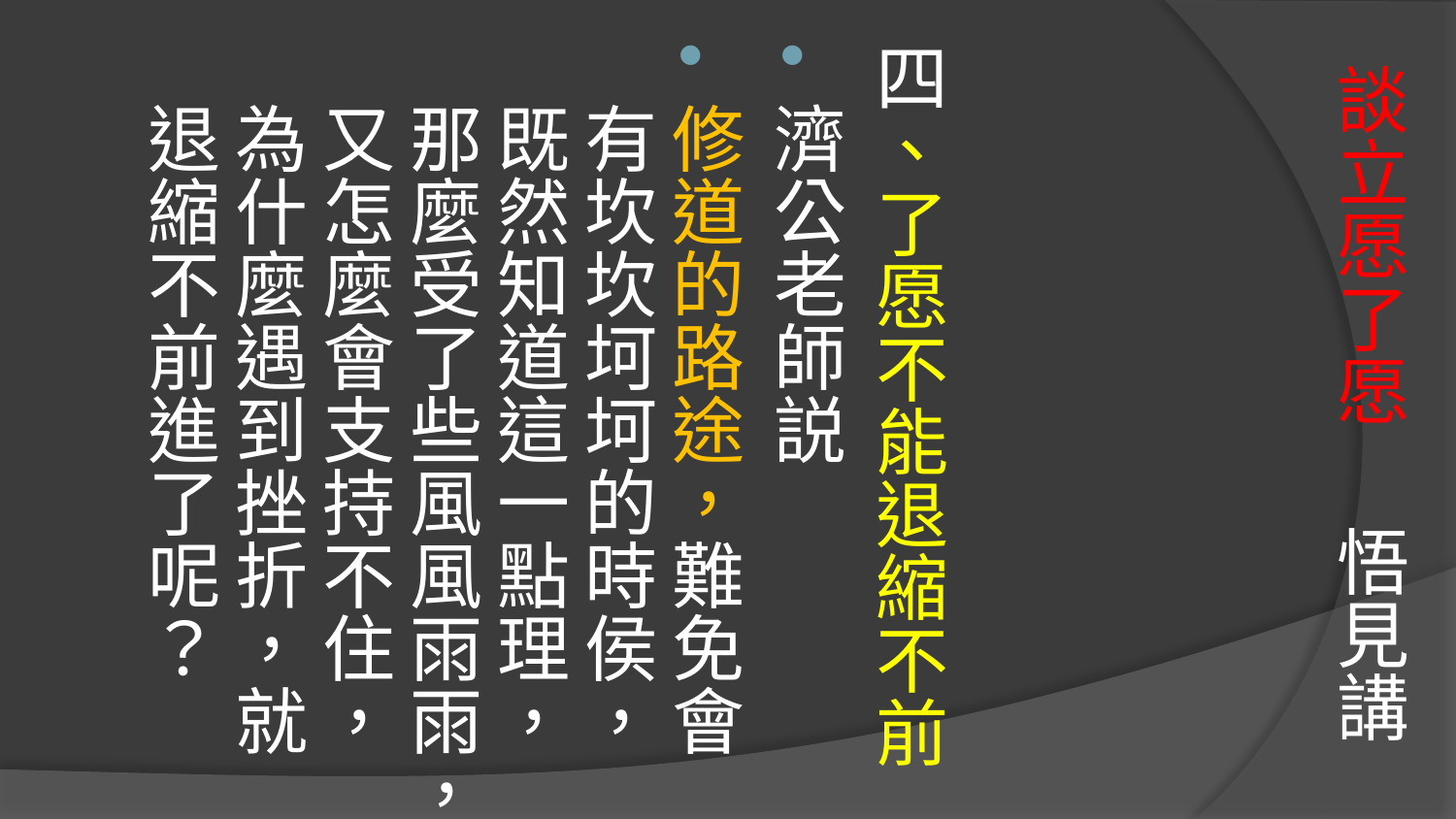

# 談立愿了愿      悟見講
四、了愿不能退縮不前
濟公老師説
修道的路途，難免會有坎坎坷坷的時侯，既然知道這一點理，那麼受了些風風雨雨，又怎麼會支持不住，為什麼遇到挫折，就退縮不前進了呢？